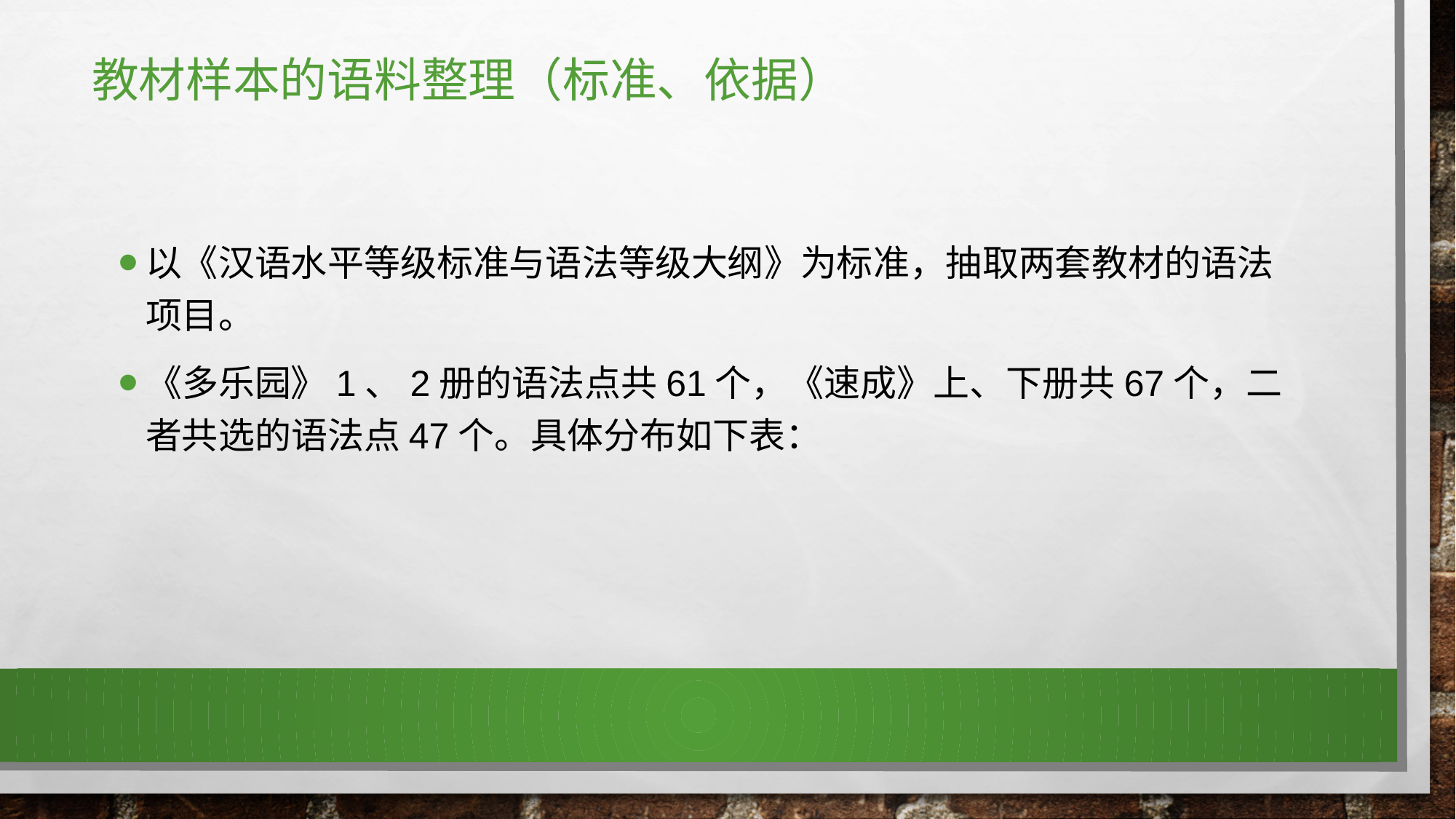

# 教材样本的语料整理（标准、依据）
以《汉语水平等级标准与语法等级大纲》为标准，抽取两套教材的语法项目。
《多乐园》1、2册的语法点共61个，《速成》上、下册共67个，二者共选的语法点47个。具体分布如下表：